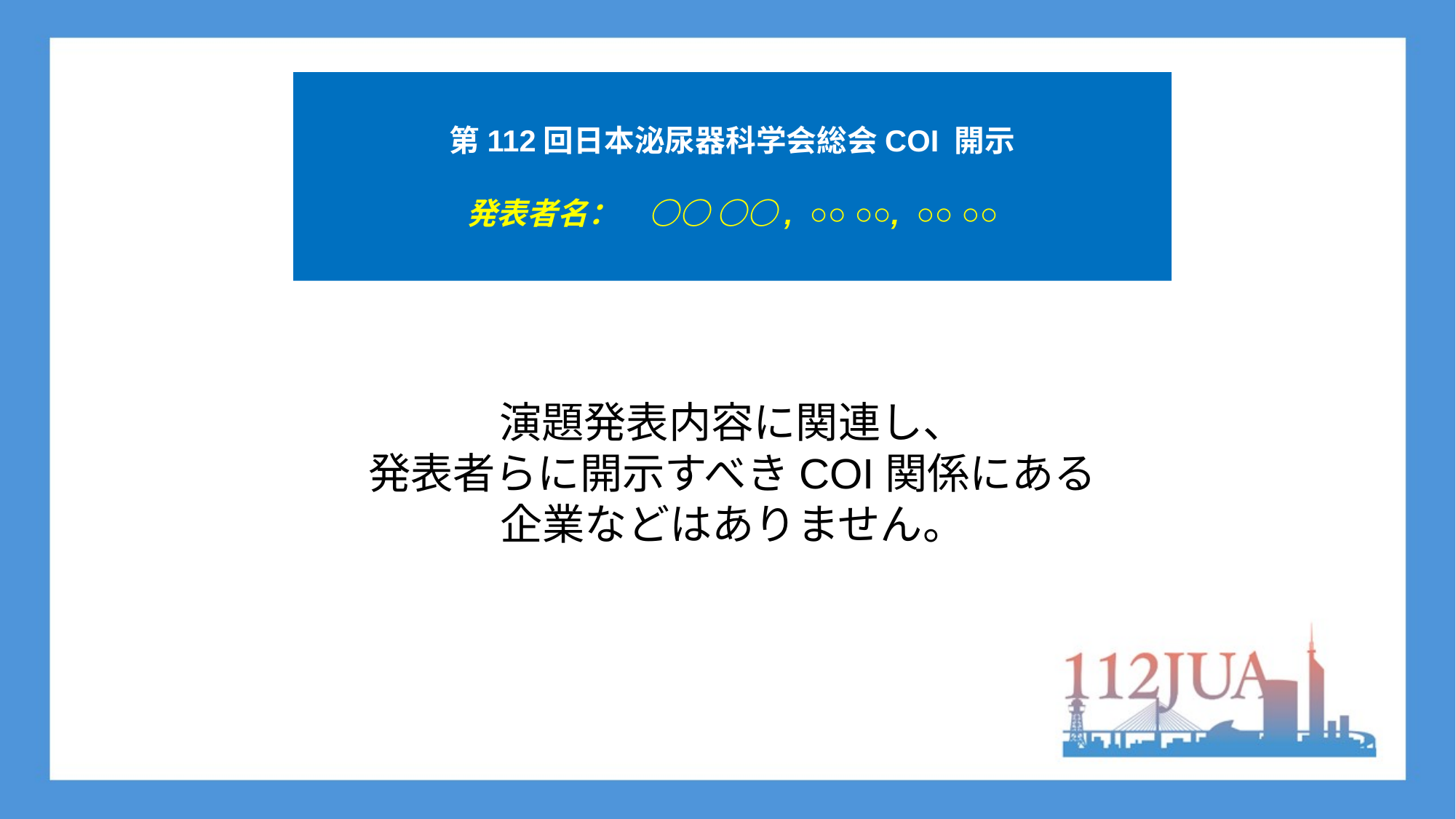

第112回日本泌尿器科学会総会COI 開示
　
発表者名：　○○ ○○,  ○○ ○○,  ○○ ○○
演題発表内容に関連し、
発表者らに開示すべきCOI関係にある
企業などはありません。